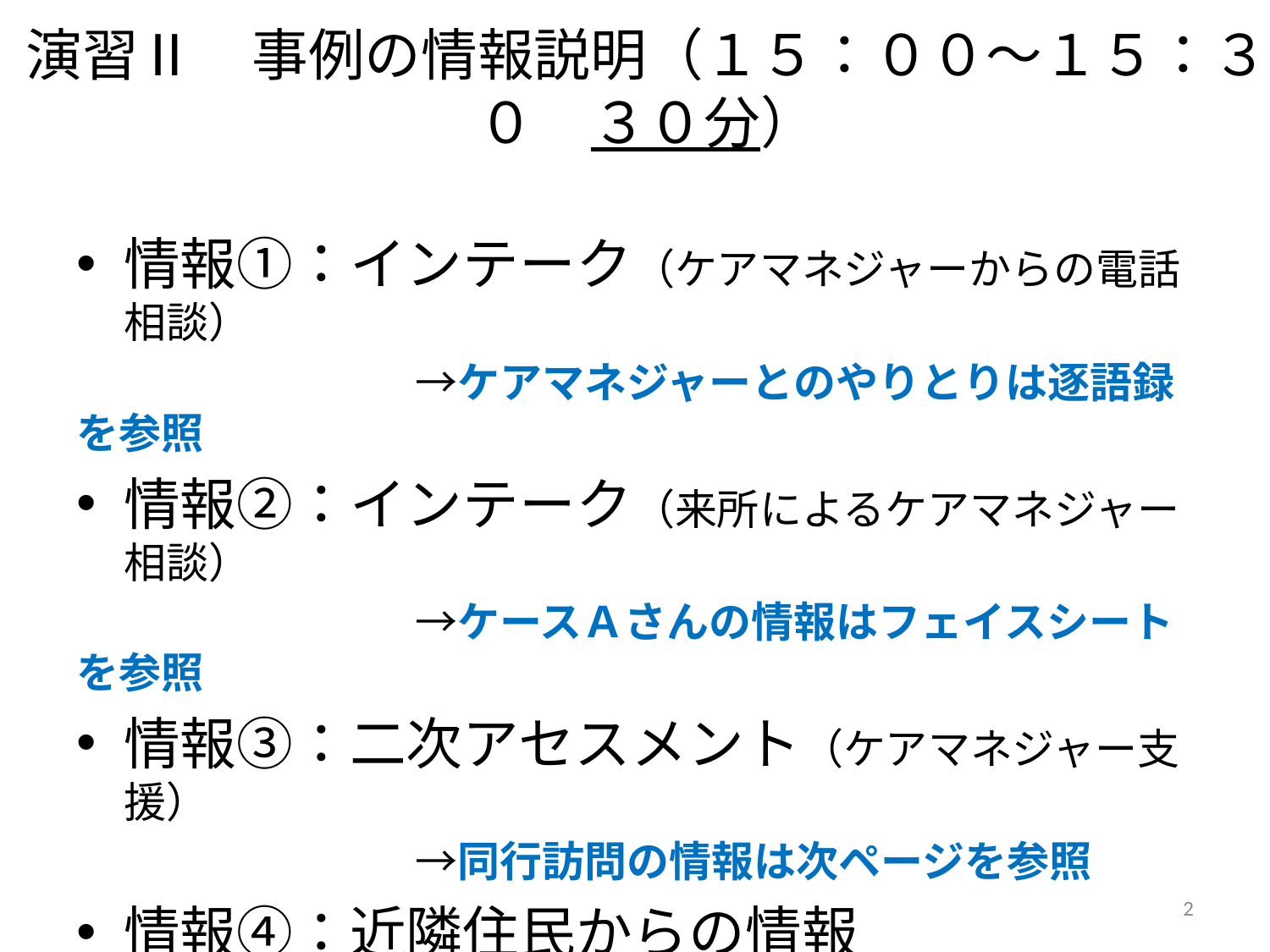

# 演習Ⅱ　事例の情報説明（１５：００～１５：３０　３０分）
情報①：インテーク（ケアマネジャーからの電話相談）
　　　　　　　　→ケアマネジャーとのやりとりは逐語録を参照
情報②：インテーク（来所によるケアマネジャー相談）
　　　　　　　　→ケースＡさんの情報はフェイスシートを参照
情報③：二次アセスメント（ケアマネジャー支援）
　　　　　　　　→同行訪問の情報は次ページを参照
情報④：近隣住民からの情報
　　　　　　　　→聴取内容は次ページを参照
2